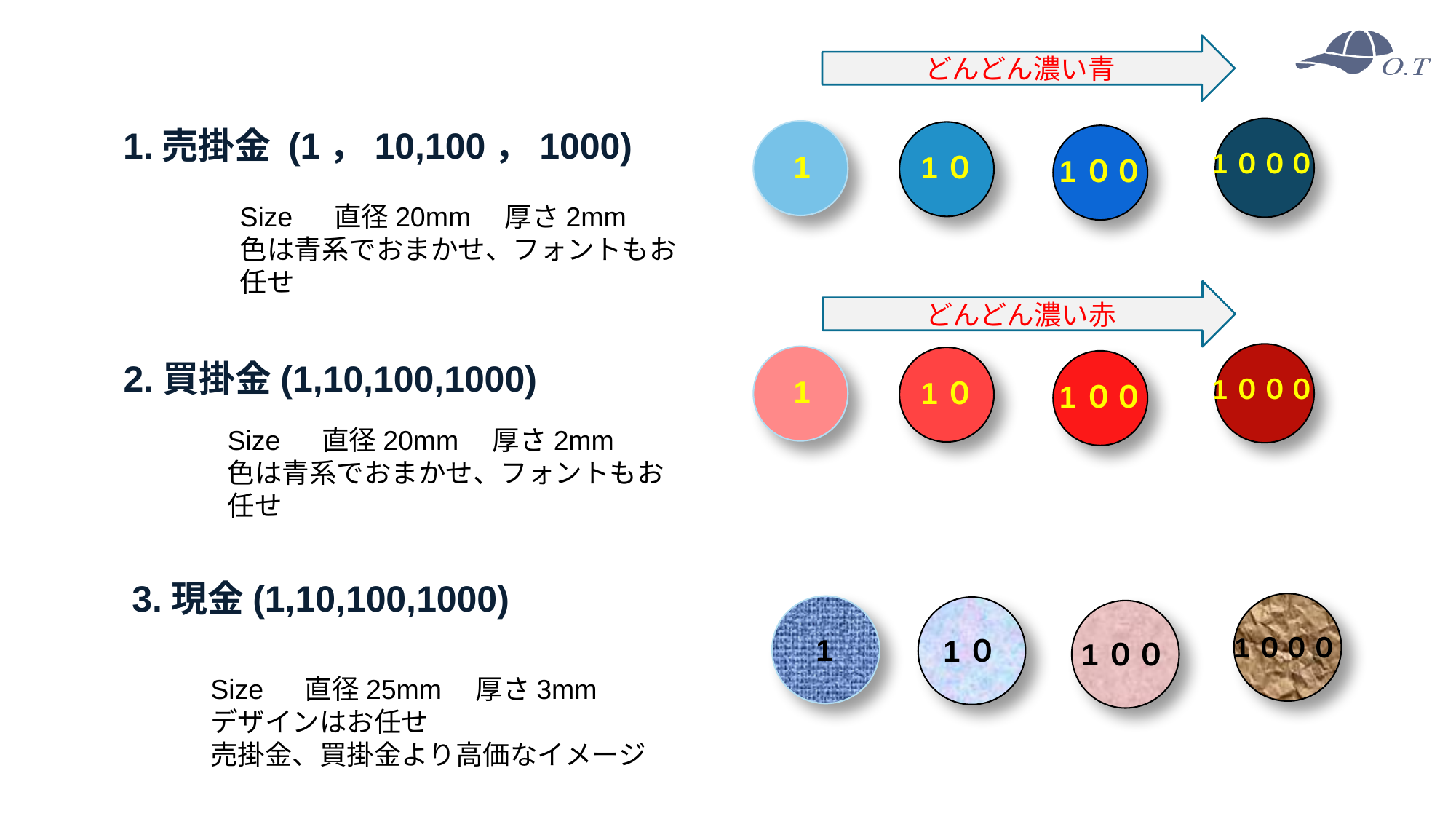

どんどん濃い青
1.売掛金 (1，10,100，1000)

1０００
1
1０
1００
Size 　直径20mm　厚さ2mm
色は青系でおまかせ、フォントもお任せ
どんどん濃い赤

2.買掛金(1,10,100,1000)

1０００
1
1０
1００
Size 　直径20mm　厚さ2mm
色は青系でおまかせ、フォントもお任せ
3.現金(1,10,100,1000)

1０００
1
1０
1００
Size 　直径25mm　厚さ3mm
デザインはお任せ
売掛金、買掛金より高価なイメージ